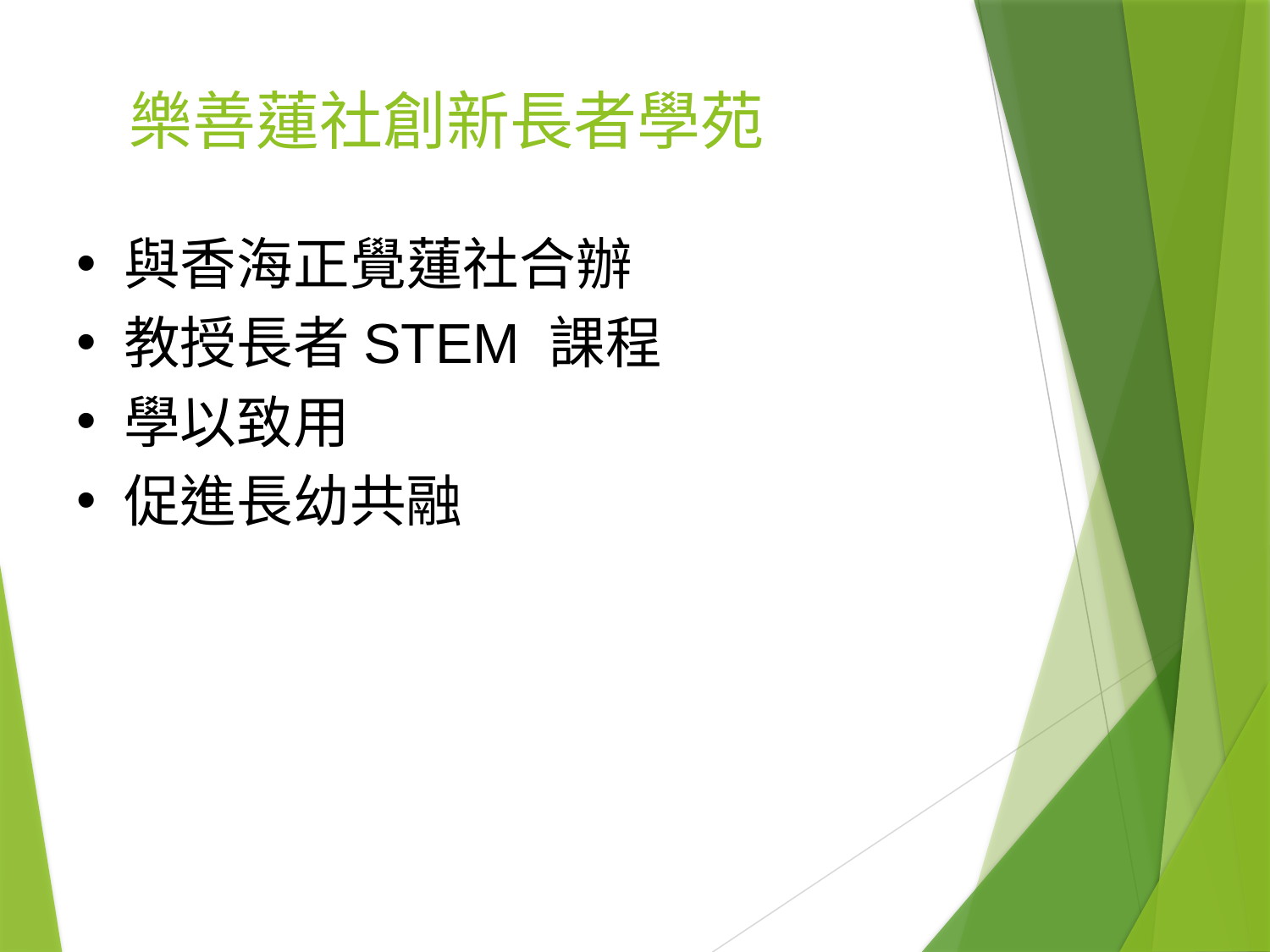

# 樂善蓮社創新長者學苑
與香海正覺蓮社合辦
教授長者STEM 課程
學以致用
促進長幼共融